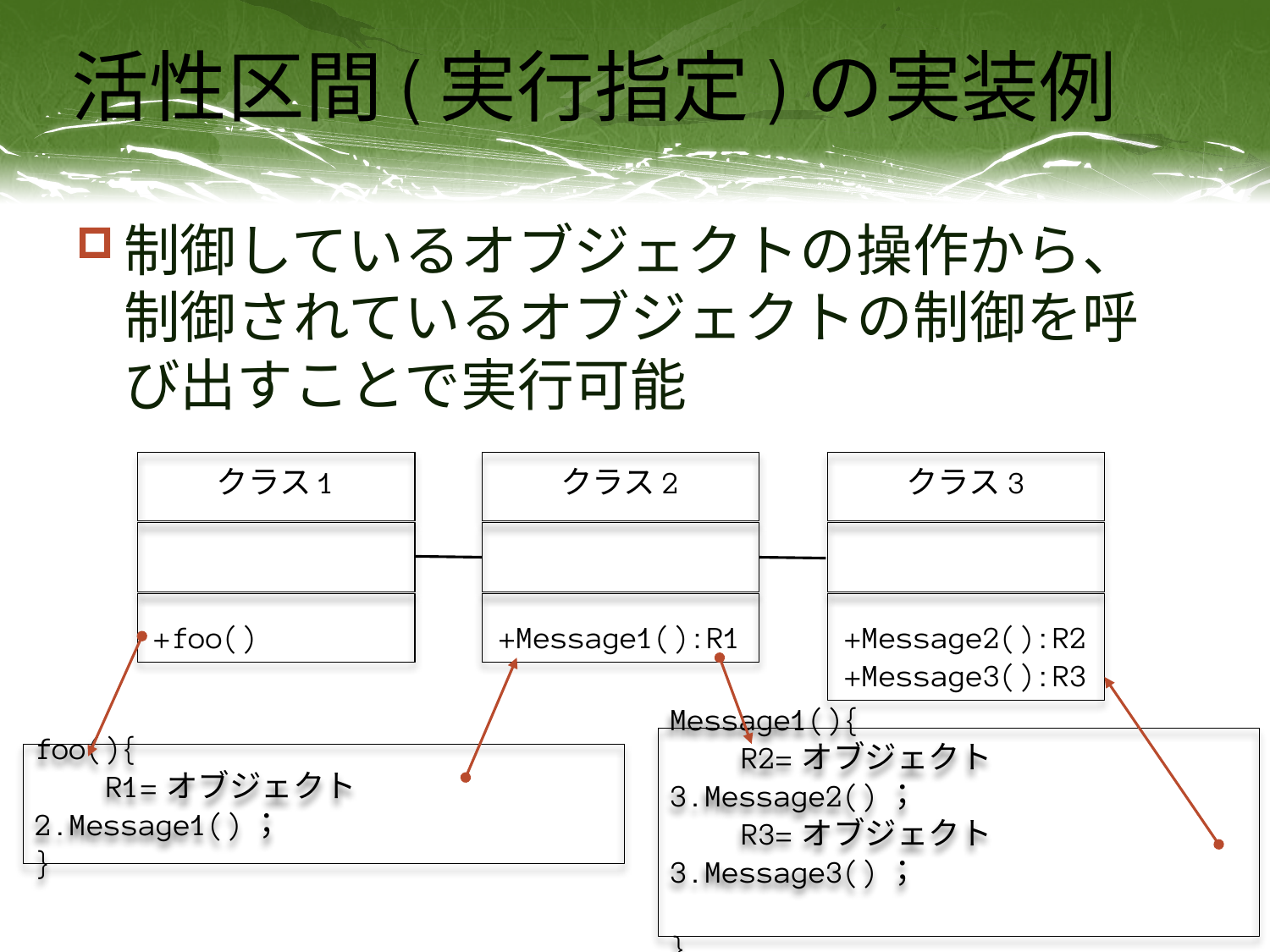

# 活性区間(実行指定)の実装例
制御しているオブジェクトの操作から、制御されているオブジェクトの制御を呼び出すことで実行可能

クラス1
+foo()

クラス2
+Message1():R1

クラス3
+Message2():R2
+Message3():R3
Message1(){
　　R2=オブジェクト3.Message2()；
　　R3=オブジェクト3.Message3()；

}
foo(){
　　R1=オブジェクト2.Message1()；
}